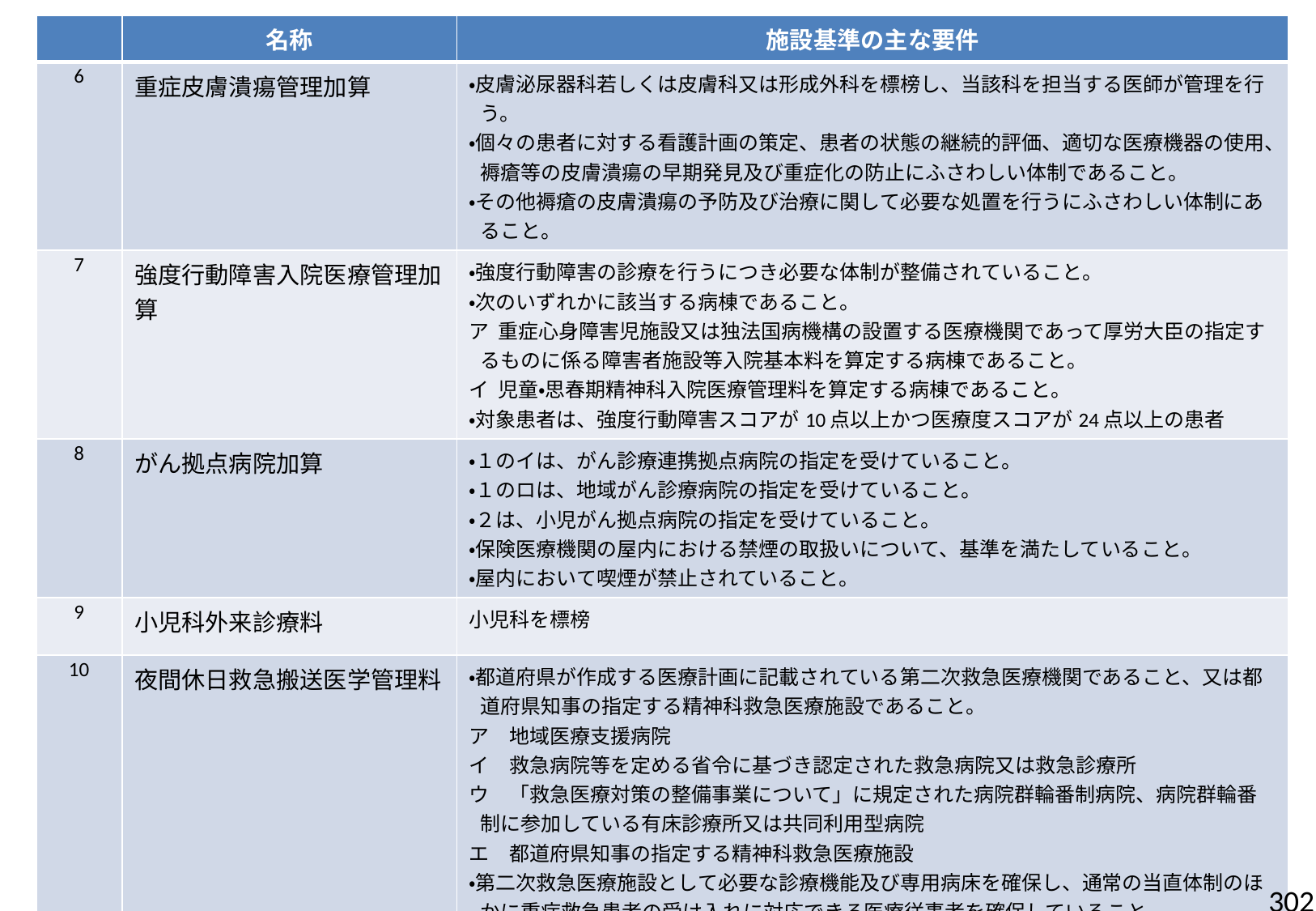

|  | 名称 | 施設基準の主な要件 |
| --- | --- | --- |
| 6 | 重症皮膚潰瘍管理加算 | ・皮膚泌尿器科若しくは皮膚科又は形成外科を標榜し、当該科を担当する医師が管理を行う。 ・個々の患者に対する看護計画の策定、患者の状態の継続的評価、適切な医療機器の使用、褥瘡等の皮膚潰瘍の早期発見及び重症化の防止にふさわしい体制であること。 ・その他褥瘡の皮膚潰瘍の予防及び治療に関して必要な処置を行うにふさわしい体制にあること。 |
| 7 | 強度行動障害入院医療管理加算 | ・強度行動障害の診療を行うにつき必要な体制が整備されていること。 ・次のいずれかに該当する病棟であること。 ア 重症心身障害児施設又は独法国病機構の設置する医療機関であって厚労大臣の指定するものに係る障害者施設等入院基本料を算定する病棟であること。 イ 児童・思春期精神科入院医療管理料を算定する病棟であること。 ・対象患者は、強度行動障害スコアが10点以上かつ医療度スコアが24点以上の患者 |
| 8 | がん拠点病院加算 | ・１のイは、がん診療連携拠点病院の指定を受けていること。 ・１のロは、地域がん診療病院の指定を受けていること。 ・２は、小児がん拠点病院の指定を受けていること。 ・保険医療機関の屋内における禁煙の取扱いについて、基準を満たしていること。 ・屋内において喫煙が禁止されていること。 |
| 9 | 小児科外来診療料 | 小児科を標榜 |
| 10 | 夜間休日救急搬送医学管理料 | ・都道府県が作成する医療計画に記載されている第二次救急医療機関であること、又は都道府県知事の指定する精神科救急医療施設であること。 ア　地域医療支援病院 イ　救急病院等を定める省令に基づき認定された救急病院又は救急診療所 ウ　「救急医療対策の整備事業について」に規定された病院群輪番制病院、病院群輪番制に参加している有床診療所又は共同利用型病院 エ　都道府県知事の指定する精神科救急医療施設 ・第二次救急医療施設として必要な診療機能及び専用病床を確保し、通常の当直体制のほかに重症救急患者の受け入れに対応できる医療従事者を確保していること。 ・ 夜間又は休日において入院治療を要する患者に対して救急医療を提供する日を医療関係者及び救急搬送機関等にあらかじめ周知していること。 |
302